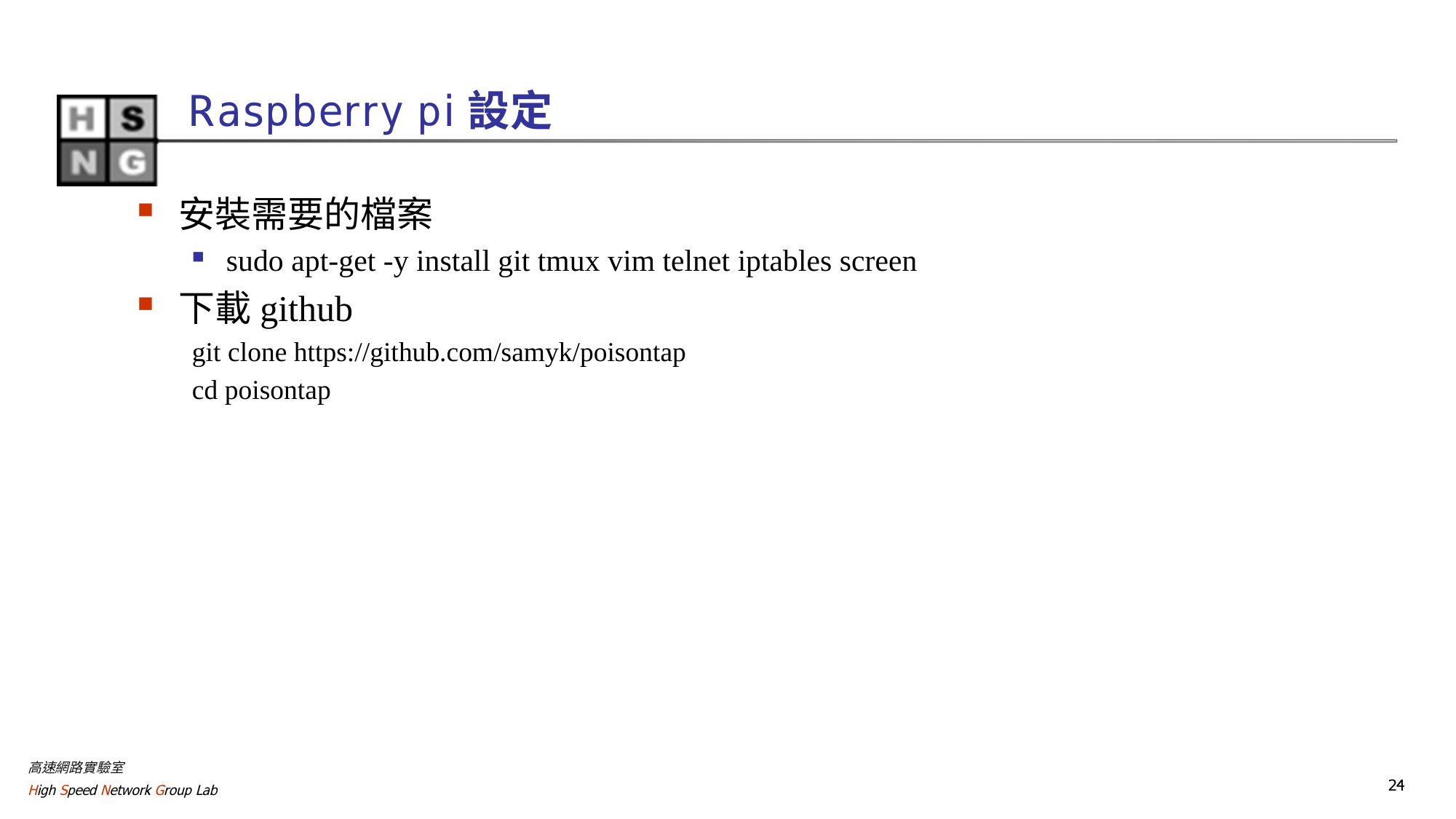

# Raspberry pi設定
安裝需要的檔案
sudo apt-get -y install git tmux vim telnet iptables screen
下載github
git clone https://github.com/samyk/poisontap
cd poisontap